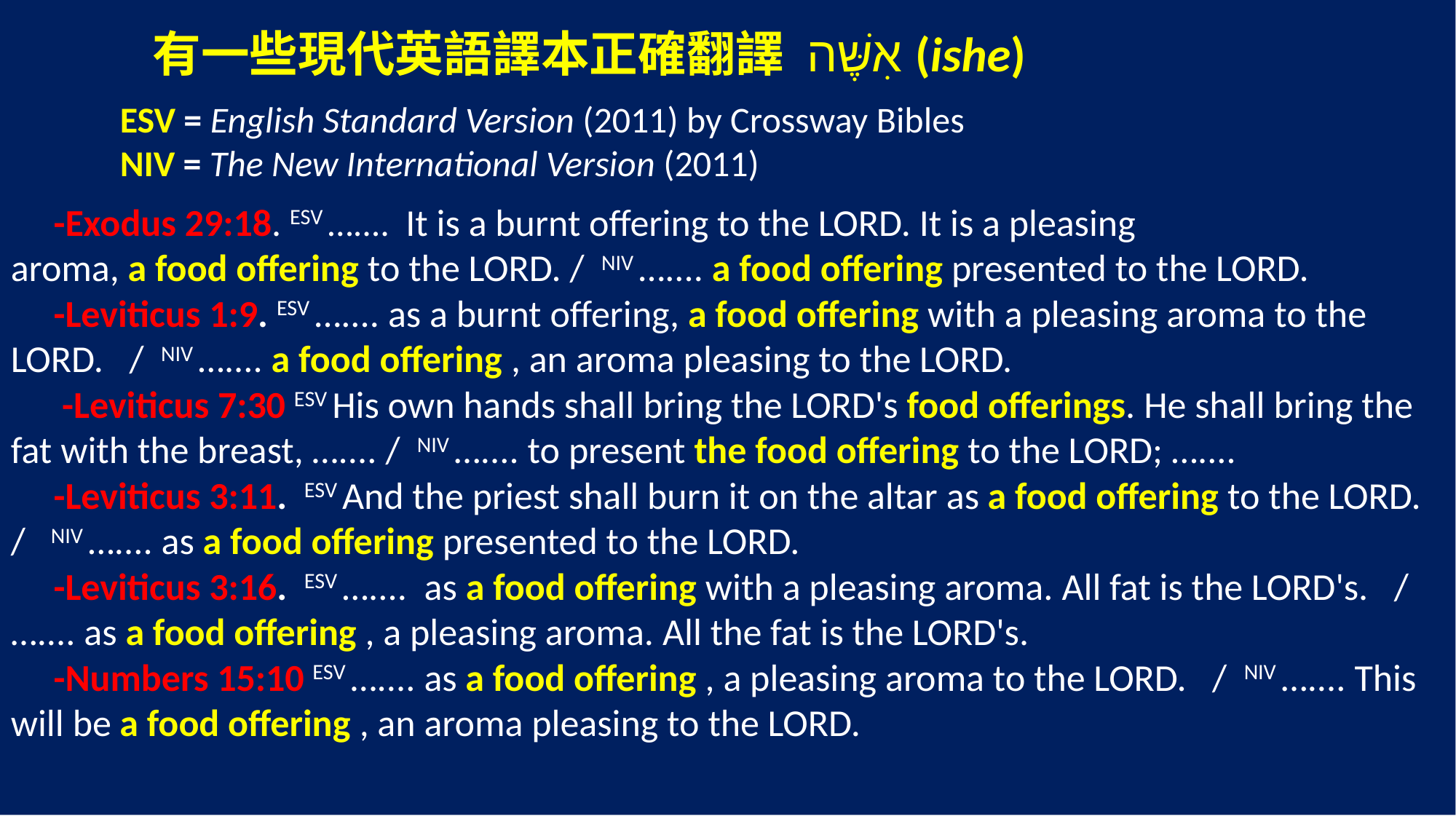

有一些現代英語譯本正確翻譯 אִשֶּׁה (ishe)

	ESV = English Standard Version (2011) by Crossway Bibles
	NIV = The New International Version (2011)

     -Exodus 29:18. ESV …....  It is a burnt offering to the LORD. It is a pleasing
aroma, a food offering to the LORD. /  NIV ….... a food offering presented to the LORD.
     -Leviticus 1:9. ESV ….... as a burnt offering, a food offering with a pleasing aroma to the LORD.   /  NIV ….... a food offering , an aroma pleasing to the LORD.
      -Leviticus 7:30 ESV His own hands shall bring the LORD's food offerings. He shall bring the fat with the breast, ….... /  NIV ….... to present the food offering to the LORD; …....
     -Leviticus 3:11. ‎ ESV And the priest shall burn it on the altar as a food offering to the LORD.   /   NIV ….... as a food offering presented to the LORD.
     -Leviticus 3:16.  ‎ESV …....  as a food offering with a pleasing aroma. All fat is the LORD's.   / ….... as a food offering , a pleasing aroma. All the fat is the LORD's.
     -Numbers 15:10 ESV ….... as a food offering , a pleasing aroma to the LORD.   /  NIV ….... This will be a food offering , an aroma pleasing to the LORD.